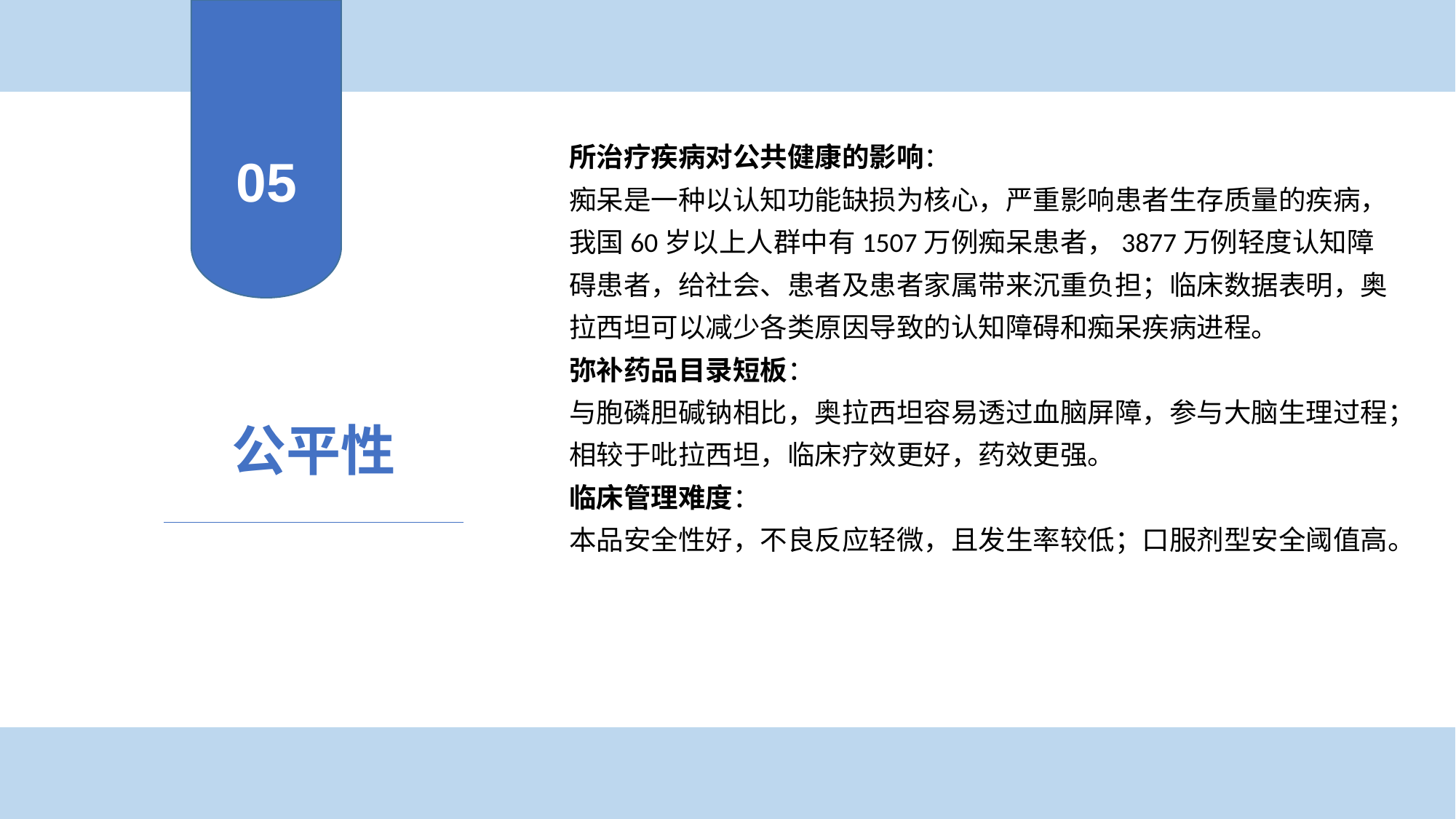

05

所治疗疾病对公共健康的影响：
痴呆是一种以认知功能缺损为核心，严重影响患者生存质量的疾病，我国60岁以上人群中有1507万例痴呆患者，3877万例轻度认知障碍患者，给社会、患者及患者家属带来沉重负担；临床数据表明，奥拉西坦可以减少各类原因导致的认知障碍和痴呆疾病进程。
弥补药品目录短板：
与胞磷胆碱钠相比，奥拉西坦容易透过血脑屏障，参与大脑生理过程；相较于吡拉西坦，临床疗效更好，药效更强。
临床管理难度：
本品安全性好，不良反应轻微，且发生率较低；口服剂型安全阈值高。
公平性